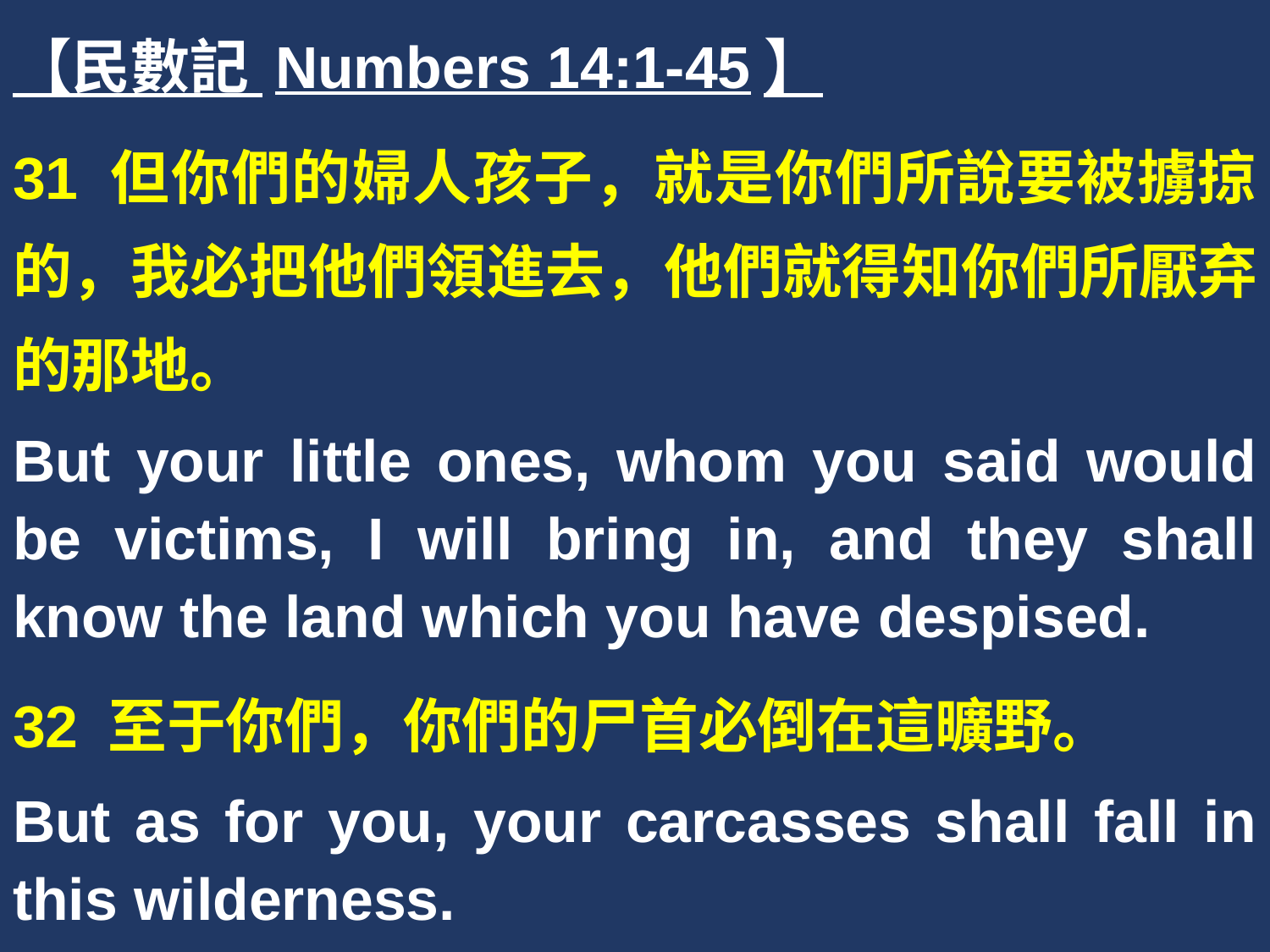

【民數記 Numbers 14:1-45】
31 但你們的婦人孩子，就是你們所說要被擄掠的，我必把他們領進去，他們就得知你們所厭弃的那地。
But your little ones, whom you said would be victims, I will bring in, and they shall know the land which you have despised.
32 至于你們，你們的尸首必倒在這曠野。
But as for you, your carcasses shall fall in this wilderness.